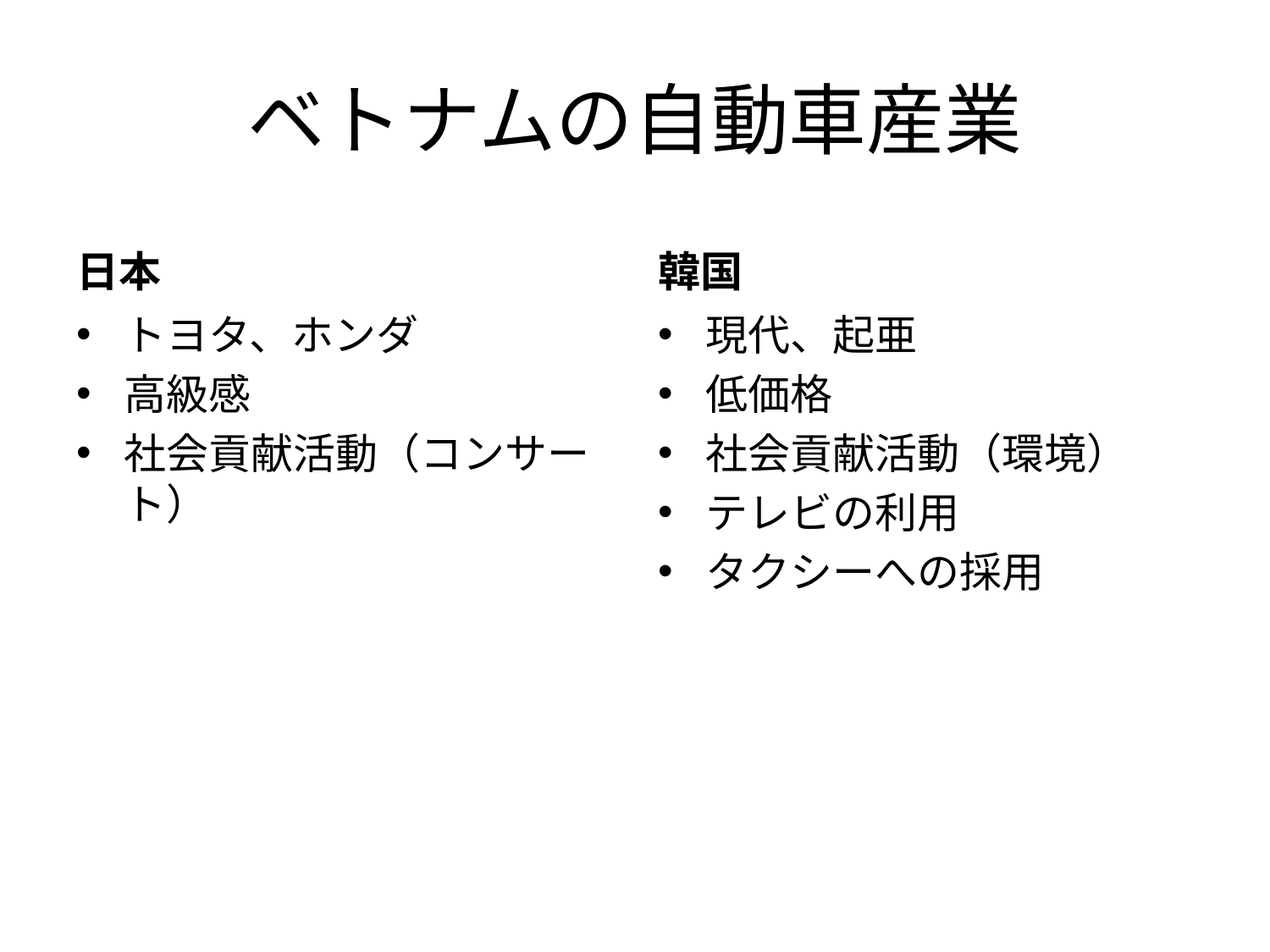

# ベトナムの自動車産業
日本
韓国
トヨタ、ホンダ
高級感
社会貢献活動（コンサート）
現代、起亜
低価格
社会貢献活動（環境）
テレビの利用
タクシーへの採用